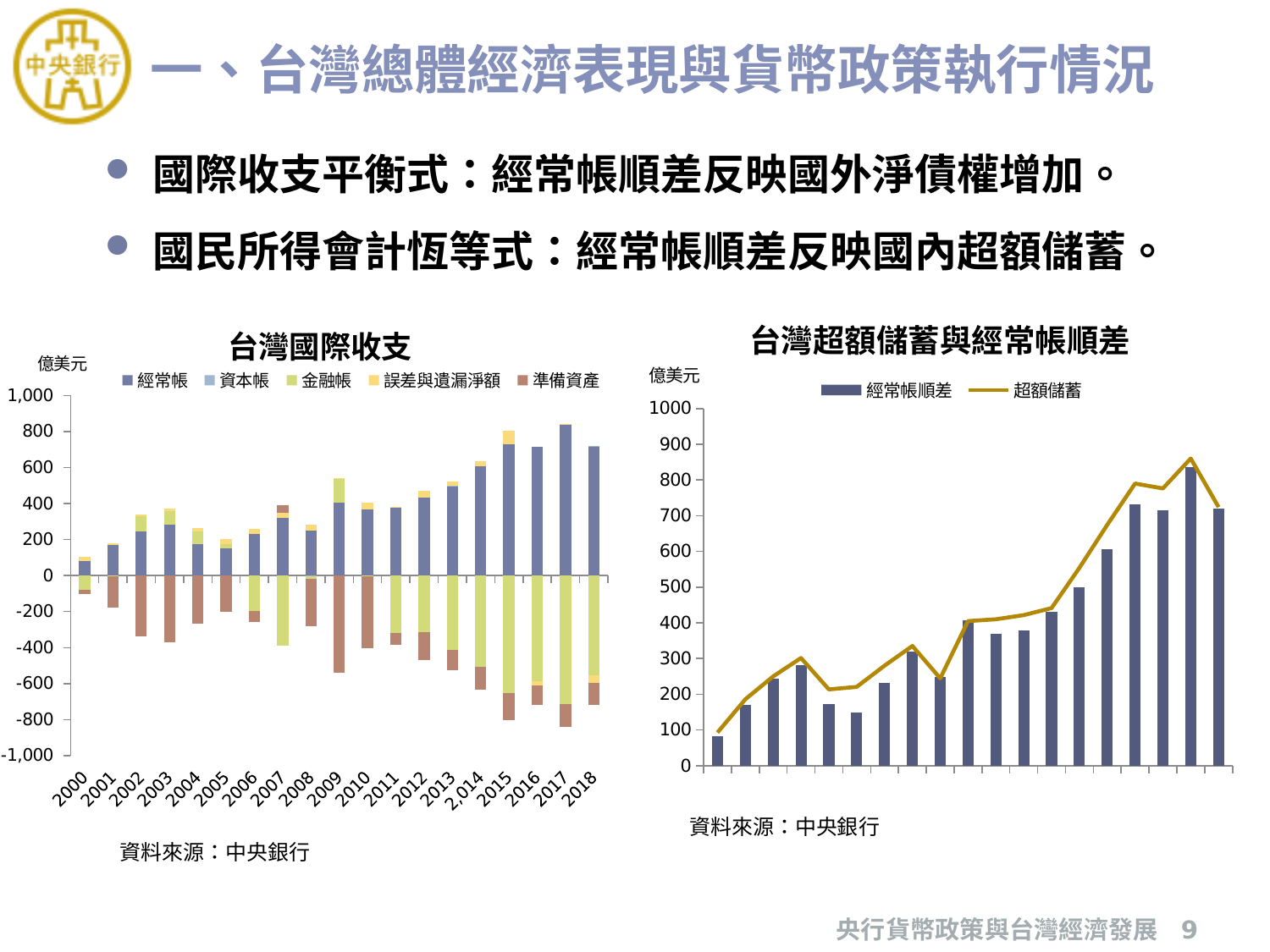

# 一、台灣總體經濟表現與貨幣政策執行情況
國際收支平衡式：經常帳順差反映國外淨債權增加。
國民所得會計恆等式：經常帳順差反映國內超額儲蓄。

### Chart: 台灣國際收支

| Category | 經常帳 | 資本帳 | 金融帳 | 誤差與遺漏淨額 | 準備資產 |
|---|---|---|---|---|---|
| 2000 | 82.19 | 0.0 | -79.7 | 22.28 | -24.77 |
| 2001 | 170.72 | -0.41 | -3.55 | 6.77 | -173.53 |
| 2002 | 243.33 | -0.43 | 88.64 | 5.1 | -336.64 |
| 2003 | 282.5 | -0.18 | 77.35 | 11.25 | -370.92 |
| 2004 | 172.49 | -0.02 | 73.17 | 20.32 | -265.96 |
| 2005 | 149.26 | -0.46 | 23.4 | 28.36 | -200.56 |
| 2006 | 231.37 | -0.63 | -196.01 | 26.13 | -60.86 |
| 2007 | 320.13 | -0.25 | -389.32 | 29.24 | 40.2 |
| 2008 | 248.01 | -2.7 | -16.41 | 33.84 | -262.74 |
| 2009 | 406.5 | -0.5 | 134.88 | 0.38 | -541.26 |
| 2010 | 368.32 | -0.49 | -3.39 | 37.29 | -401.73 |
| 2011 | 378.78 | -0.36 | -320.27 | 4.24 | -62.39 |
| 2012 | 431.68 | -0.24 | -315.01 | 38.41 | -154.84 |
| 2013 | 498.72 | 0.67 | -410.89 | 24.68 | -113.18 |
| 2,014 | 605.25 | -0.08 | -505.56 | 30.54 | -130.15 |
| 2015 | 731.43 | -0.05 | -652.33 | 71.06 | -150.11 |
| 2016 | 715.94 | -0.09 | -585.65 | -23.57 | -106.63 |
| 2017 | 835.21 | -0.12 | -715.29 | 4.87 | -124.67 |
| 2018 | 718.73 | 0.63 | -552.34 | -42.03 | -124.99 |

### Chart: 台灣超額儲蓄與經常帳順差

| Category | 經常帳順差 | 超額儲蓄 |
|---|---|---|
| 2000 | 82.19 | 92.99373065558669 |
| 2001 | 170.72 | 186.02356428553682 |
| 2002 | 243.33 | 249.99139781991303 |
| 2003 | 282.5 | 301.4707134047508 |
| 2004 | 172.49 | 213.7120297569511 |
| 2005 | 149.26 | 220.6567392316227 |
| 2006 | 231.37 | 280.08328089011263 |
| 2007 | 320.13 | 335.23925937800624 |
| 2008 | 248.01 | 244.58293888045702 |
| 2009 | 406.5 | 404.8438744853435 |
| 2010 | 368.32 | 409.948939947259 |
| 2011 | 378.78 | 421.5463499886826 |
| 2012 | 431.68 | 441.298642403996 |
| 2013 | 498.72 | 553.7977051937529 |
| 2014 | 605.25 | 674.375519052729 |
| 2015 | 731.43 | 790.0132733543169 |
| 2016 | 715.94 | 776.2038194845036 |
| 2017 | 835.21 | 860.0547654257379 |
| 2018 | 718.73 | 723.8810661898289 |
資料來源：中央銀行
資料來源：中央銀行
央行貨幣政策與台灣經濟發展
9